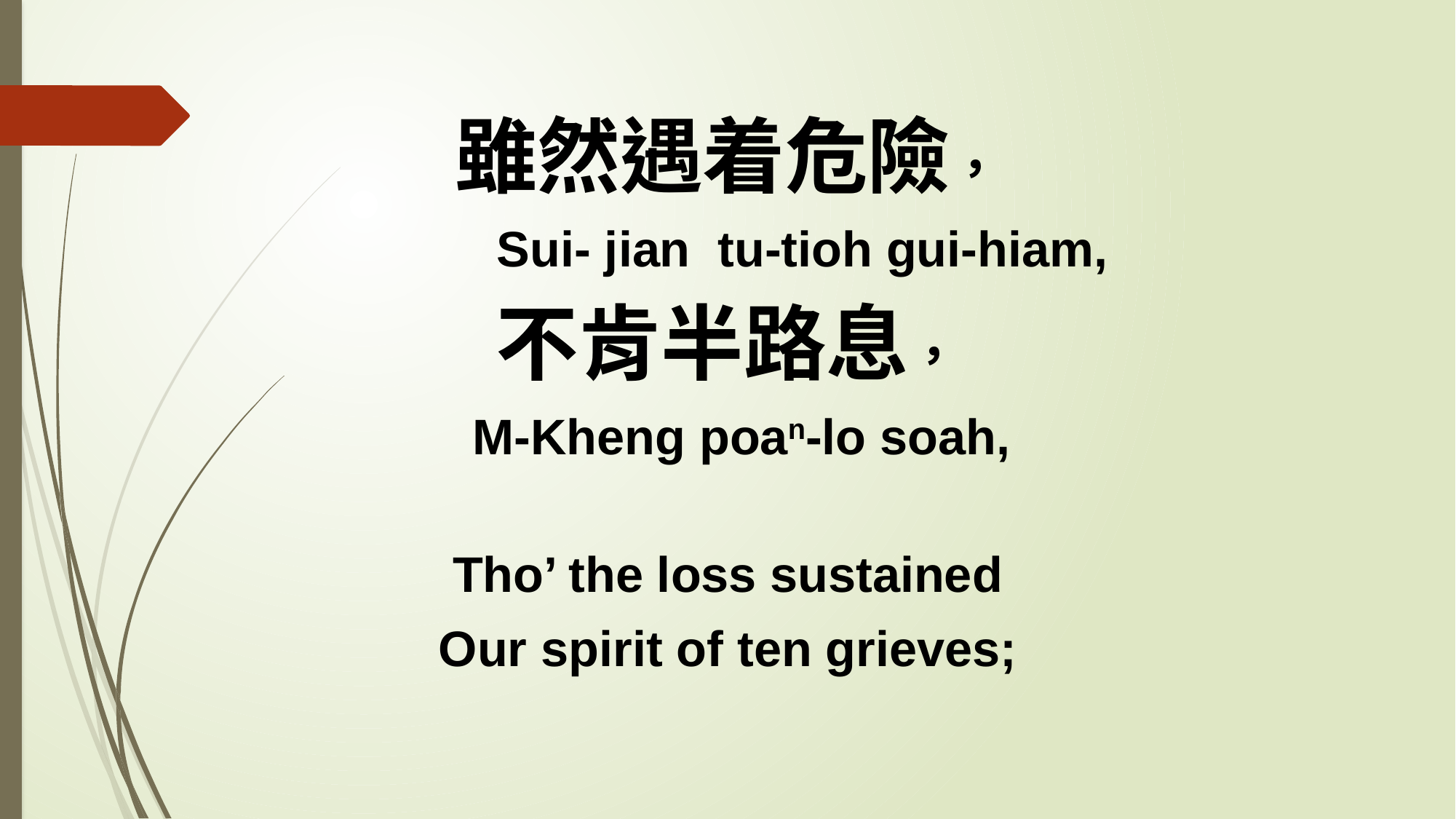

雖然遇着危險，
                     Sui- jian  tu-tioh gui-hiam,
不肯半路息，
  M-Kheng poan-lo soah,

Tho’ the loss sustained
Our spirit of ten grieves;